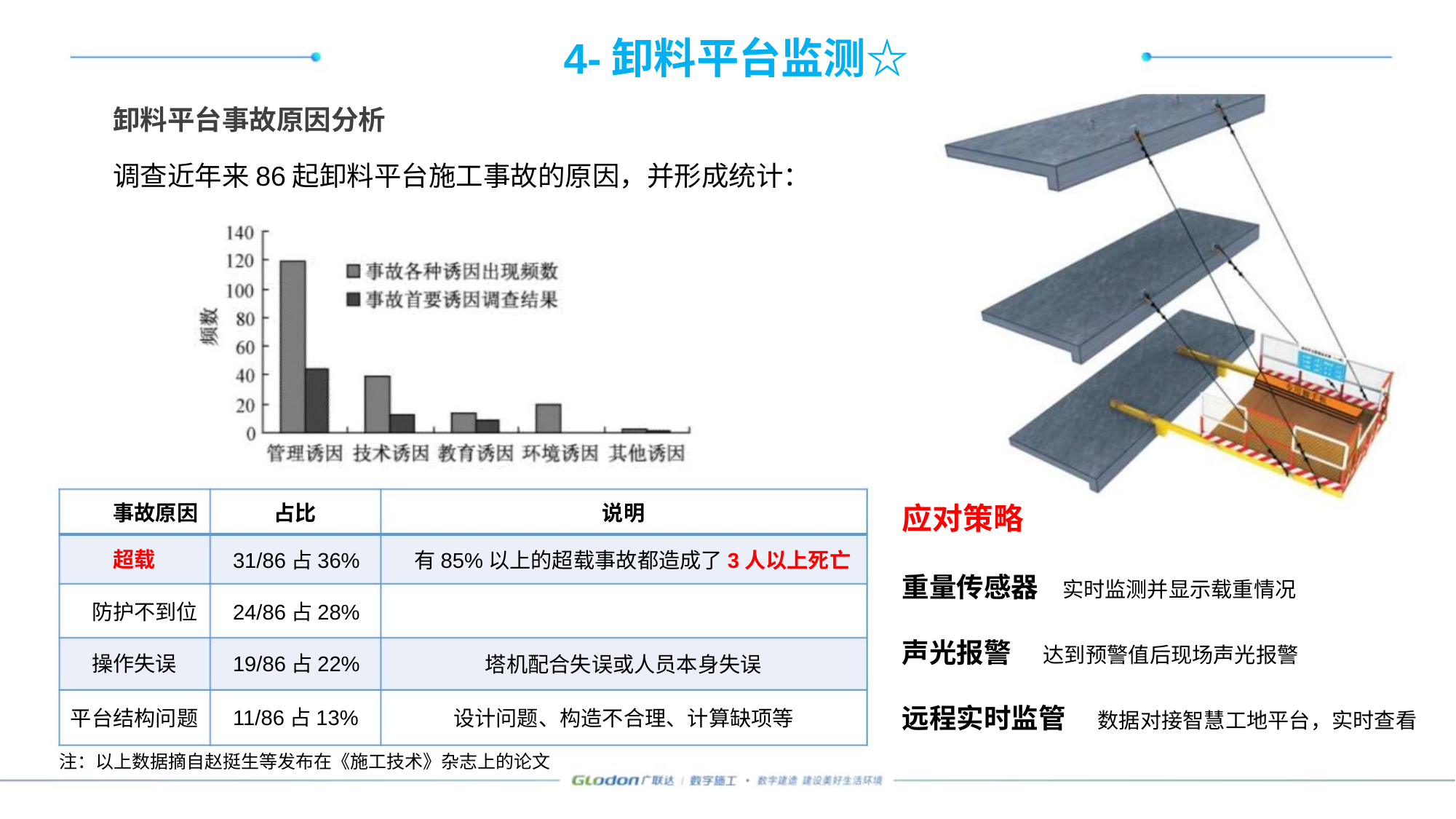

4-卸料平台监测☆
卸料平台事故原因分析
调查近年来86起卸料平台施工事故的原因，并形成统计：
应对策略
事故原因
超载
占比
说明
31/86占36%
有85%以上的超载事故都造成了3人以上死亡
重量传感器 实时监测并显示载重情况
声光报警 达到预警值后现场声光报警
远程实时监管 数据对接智慧工地平台，实时查看
防护不到位
操作失误
24/86占28%
19/86占22%
11/86占13%
塔机配合失误或人员本身失误
平台结构问题
设计问题、构造不合理、计算缺项等
注：以上数据摘自赵挺生等发布在《施工技术》杂志上的论文